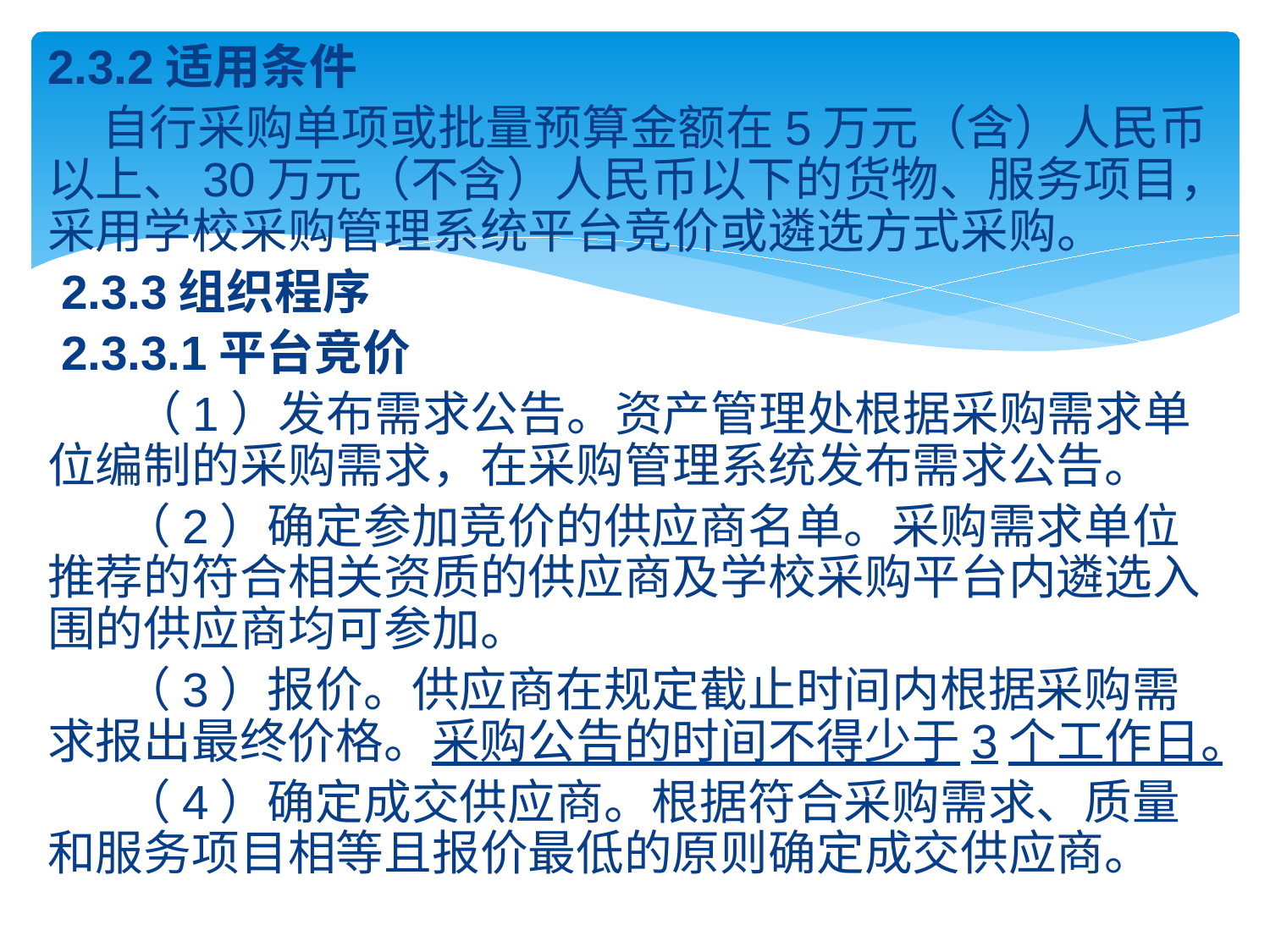

2.3.2适用条件
    自行采购单项或批量预算金额在5万元（含）人民币以上、30万元（不含）人民币以下的货物、服务项目，采用学校采购管理系统平台竞价或遴选方式采购。
 2.3.3组织程序
 2.3.3.1平台竞价
       （1）发布需求公告。资产管理处根据采购需求单位编制的采购需求，在采购管理系统发布需求公告。
      （2）确定参加竞价的供应商名单。采购需求单位推荐的符合相关资质的供应商及学校采购平台内遴选入围的供应商均可参加。
      （3）报价。供应商在规定截止时间内根据采购需求报出最终价格。采购公告的时间不得少于3个工作日。
      （4）确定成交供应商。根据符合采购需求、质量和服务项目相等且报价最低的原则确定成交供应商。